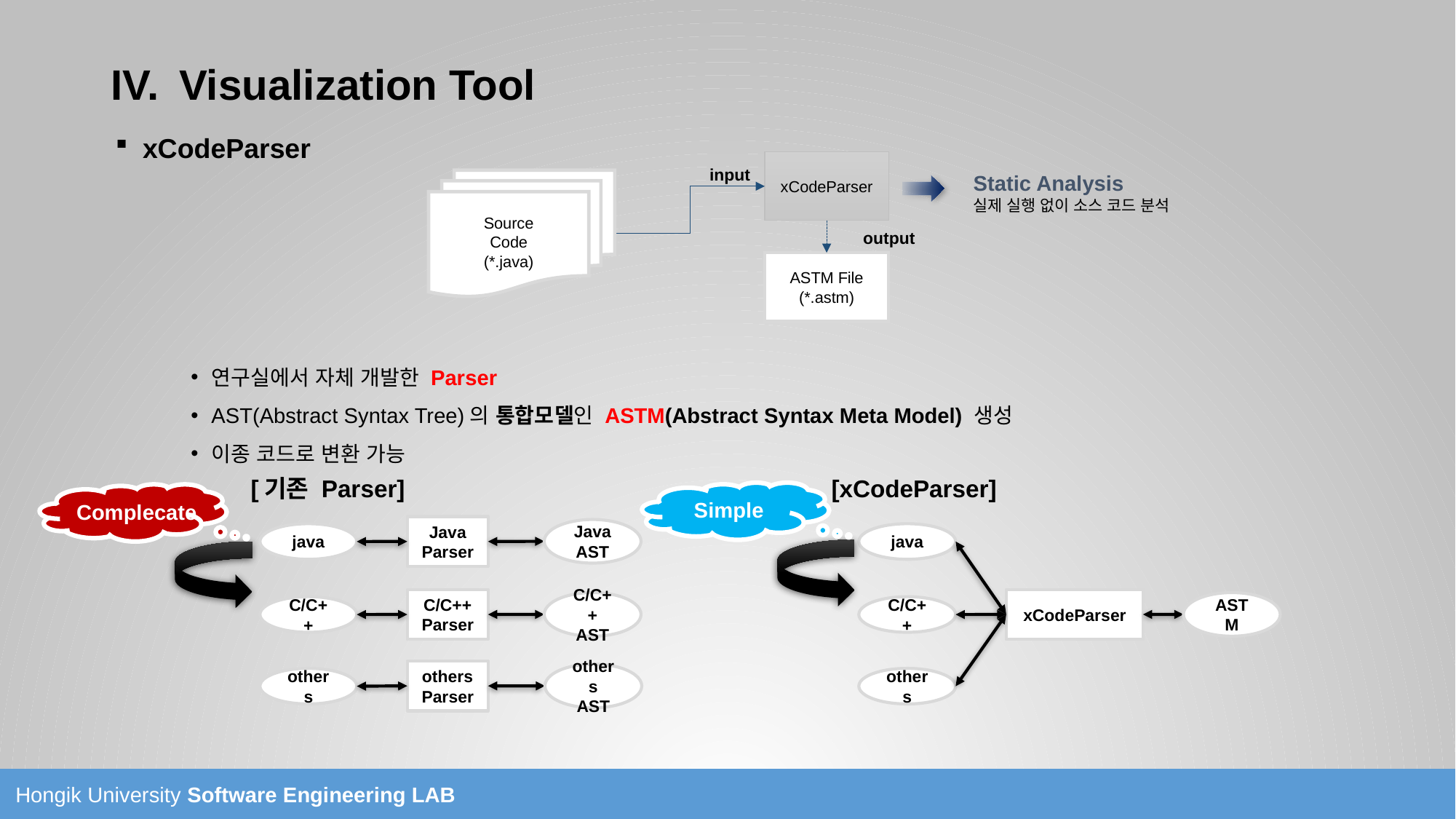

# Visualization Tool
xCodeParser
Static Analysis
실제 실행 없이 소스 코드 분석
xCodeParser
input

Source
Code
(*.java)
output
ASTM File
(*.astm)
연구실에서 자체 개발한 Parser
AST(Abstract Syntax Tree)의 통합모델인 ASTM(Abstract Syntax Meta Model) 생성
이종 코드로 변환 가능

[xCodeParser]
[기존 Parser]
Simple
Complecate
Java
Parser
Java
AST
java
java

C/C++
Parser
xCodeParser
C/C++
AST
ASTM
C/C++
C/C++
others
Parser
others
AST
others
others